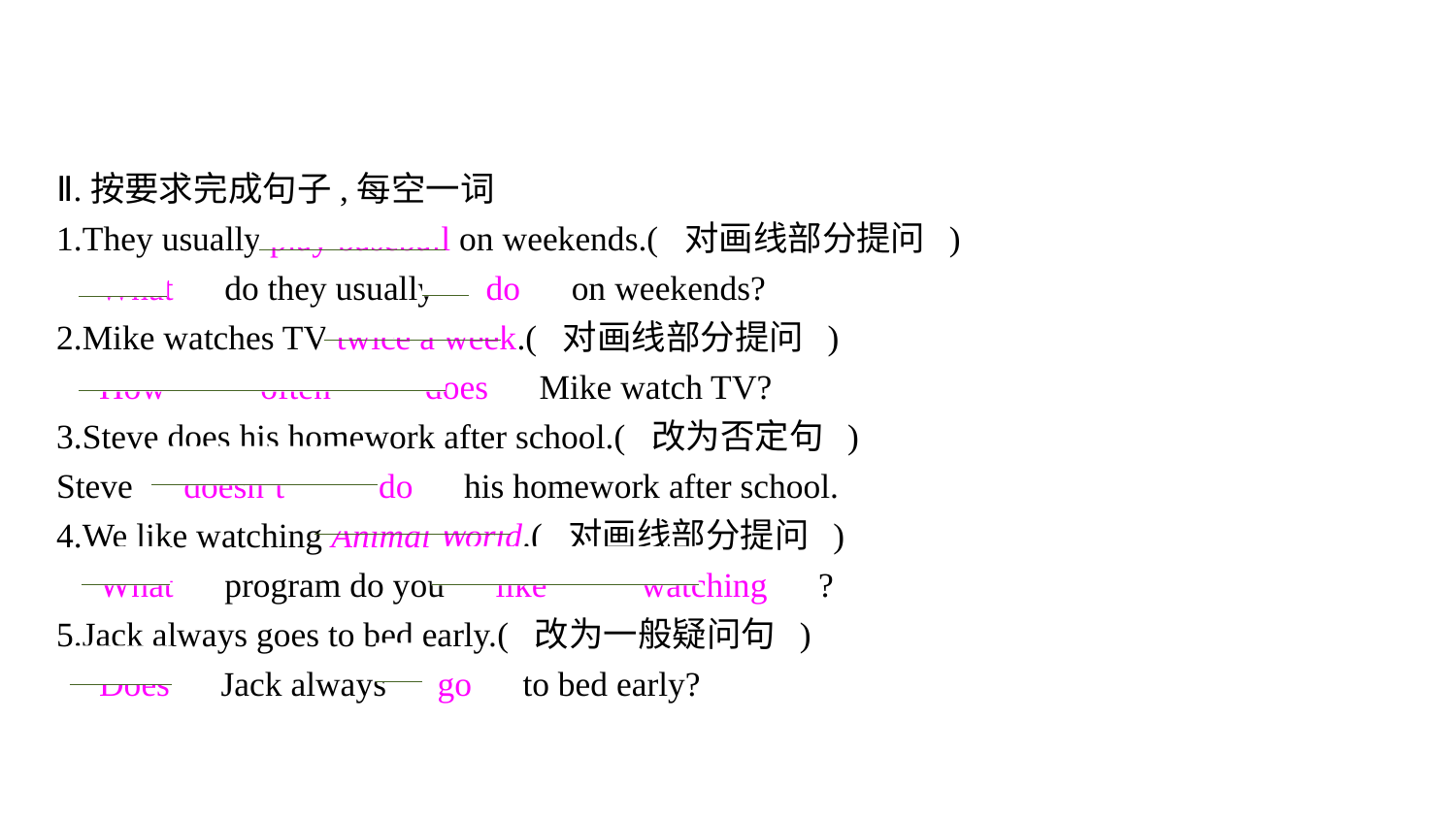

Ⅱ.按要求完成句子,每空一词
1.They usually play baseball on weekends.(  对画线部分提问  )
　What　do they usually　do　on weekends?
2.Mike watches TV twice a week.(  对画线部分提问  )
　How　 　often　 　does　Mike watch TV?
3.Steve does his homework after school.(  改为否定句  )
Steve　doesn’t　 　do　his homework after school.
4.We like watching Animal World.(  对画线部分提问  )
　What　program do you　like　 　watching　?
5.Jack always goes to bed early.(  改为一般疑问句  )
　Does　Jack always　go　to bed early?